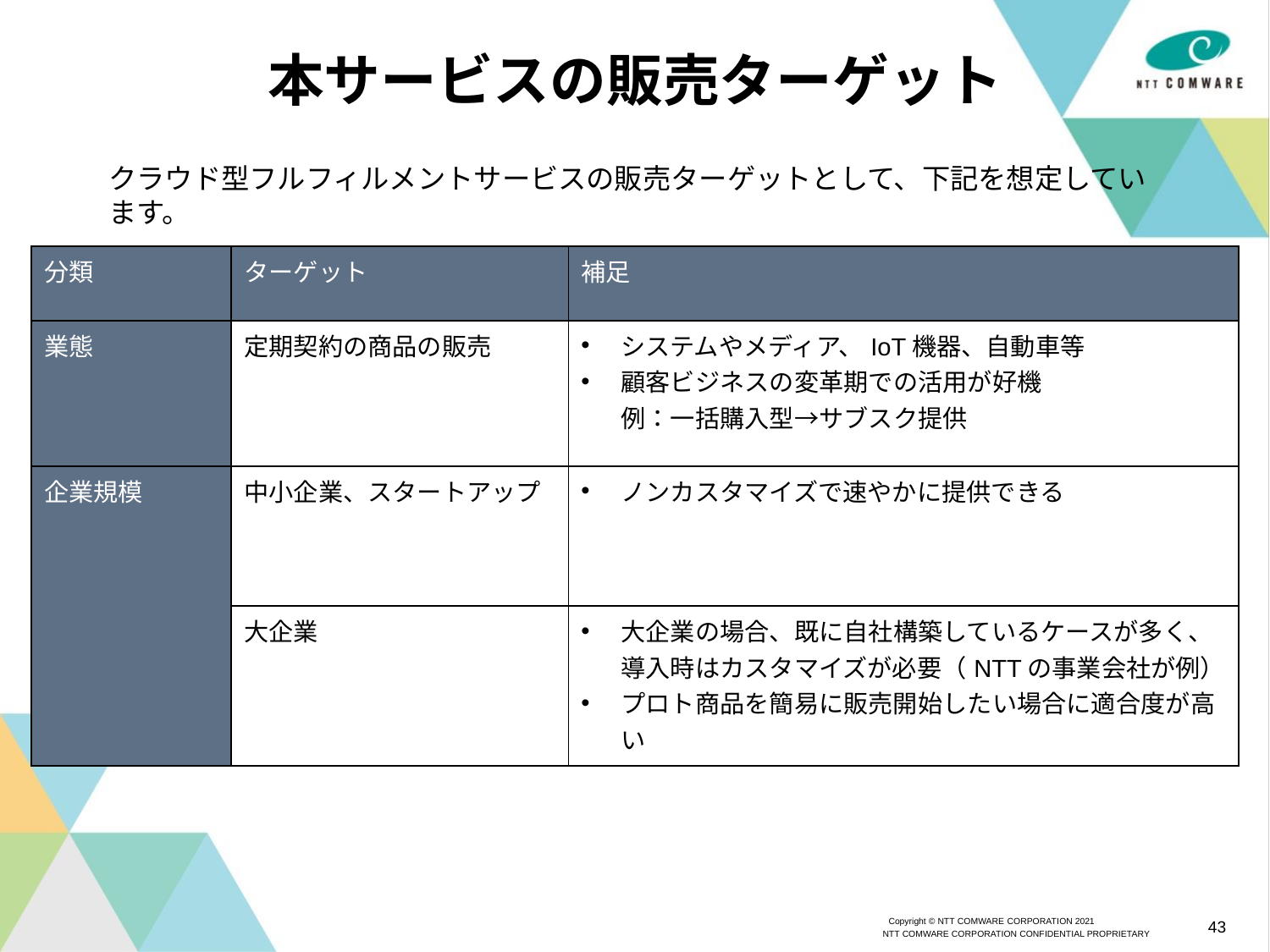

43
# 本サービスの販売ターゲット
クラウド型フルフィルメントサービスの販売ターゲットとして、下記を想定しています。
| 分類 | ターゲット | 補足 |
| --- | --- | --- |
| 業態 | 定期契約の商品の販売 | システムやメディア、IoT機器、自動車等 顧客ビジネスの変革期での活用が好機 例：一括購入型→サブスク提供 |
| 企業規模 | 中小企業、スタートアップ | ノンカスタマイズで速やかに提供できる |
|  | 大企業 | 大企業の場合、既に自社構築しているケースが多く、導入時はカスタマイズが必要（NTTの事業会社が例） プロト商品を簡易に販売開始したい場合に適合度が高い |